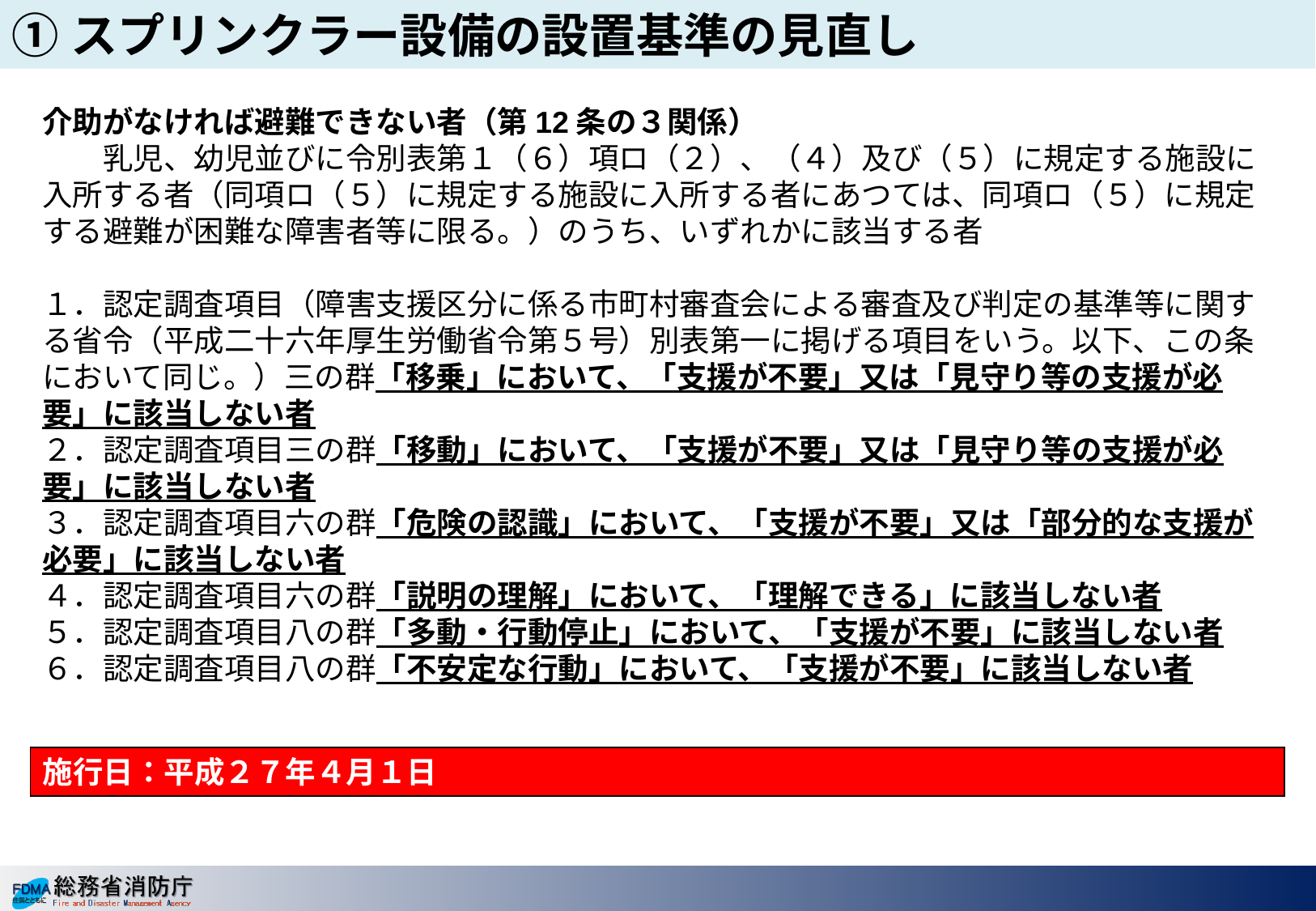

①スプリンクラー設備の設置基準の見直し
介助がなければ避難できない者（第12条の３関係）
　　乳児、幼児並びに令別表第１（６）項ロ（２）、（４）及び（５）に規定する施設に入所する者（同項ロ（５）に規定する施設に入所する者にあつては、同項ロ（５）に規定する避難が困難な障害者等に限る。）のうち、いずれかに該当する者

１．認定調査項目（障害支援区分に係る市町村審査会による審査及び判定の基準等に関する省令（平成二十六年厚生労働省令第５号）別表第一に掲げる項目をいう。以下、この条において同じ。）三の群「移乗」において、「支援が不要」又は「見守り等の支援が必要」に該当しない者
２．認定調査項目三の群「移動」において、「支援が不要」又は「見守り等の支援が必要」に該当しない者
３．認定調査項目六の群「危険の認識」において、「支援が不要」又は「部分的な支援が必要」に該当しない者
４．認定調査項目六の群「説明の理解」において、「理解できる」に該当しない者
５．認定調査項目八の群「多動・行動停止」において、「支援が不要」に該当しない者
６．認定調査項目八の群「不安定な行動」において、「支援が不要」に該当しない者
施行日：平成２７年４月１日